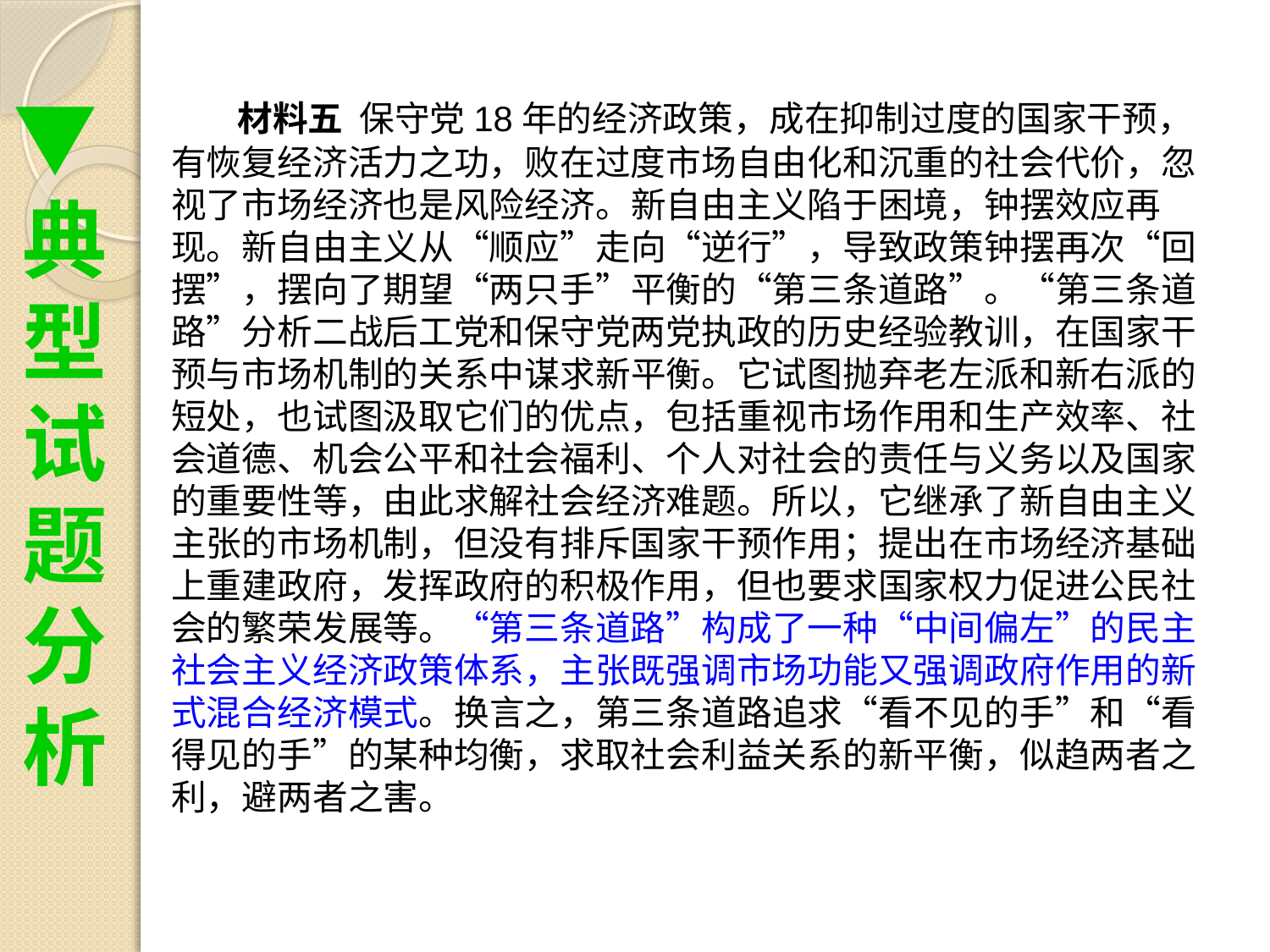

▼典型试题分析
  材料五  保守党18年的经济政策，成在抑制过度的国家干预，有恢复经济活力之功，败在过度市场自由化和沉重的社会代价，忽视了市场经济也是风险经济。新自由主义陷于困境，钟摆效应再现。新自由主义从“顺应”走向“逆行”，导致政策钟摆再次“回摆”，摆向了期望“两只手”平衡的“第三条道路”。“第三条道路”分析二战后工党和保守党两党执政的历史经验教训，在国家干预与市场机制的关系中谋求新平衡。它试图抛弃老左派和新右派的短处，也试图汲取它们的优点，包括重视市场作用和生产效率、社会道德、机会公平和社会福利、个人对社会的责任与义务以及国家的重要性等，由此求解社会经济难题。所以，它继承了新自由主义主张的市场机制，但没有排斥国家干预作用；提出在市场经济基础上重建政府，发挥政府的积极作用，但也要求国家权力促进公民社会的繁荣发展等。“第三条道路”构成了一种“中间偏左”的民主社会主义经济政策体系，主张既强调市场功能又强调政府作用的新式混合经济模式。换言之，第三条道路追求“看不见的手”和“看得见的手”的某种均衡，求取社会利益关系的新平衡，似趋两者之利，避两者之害。